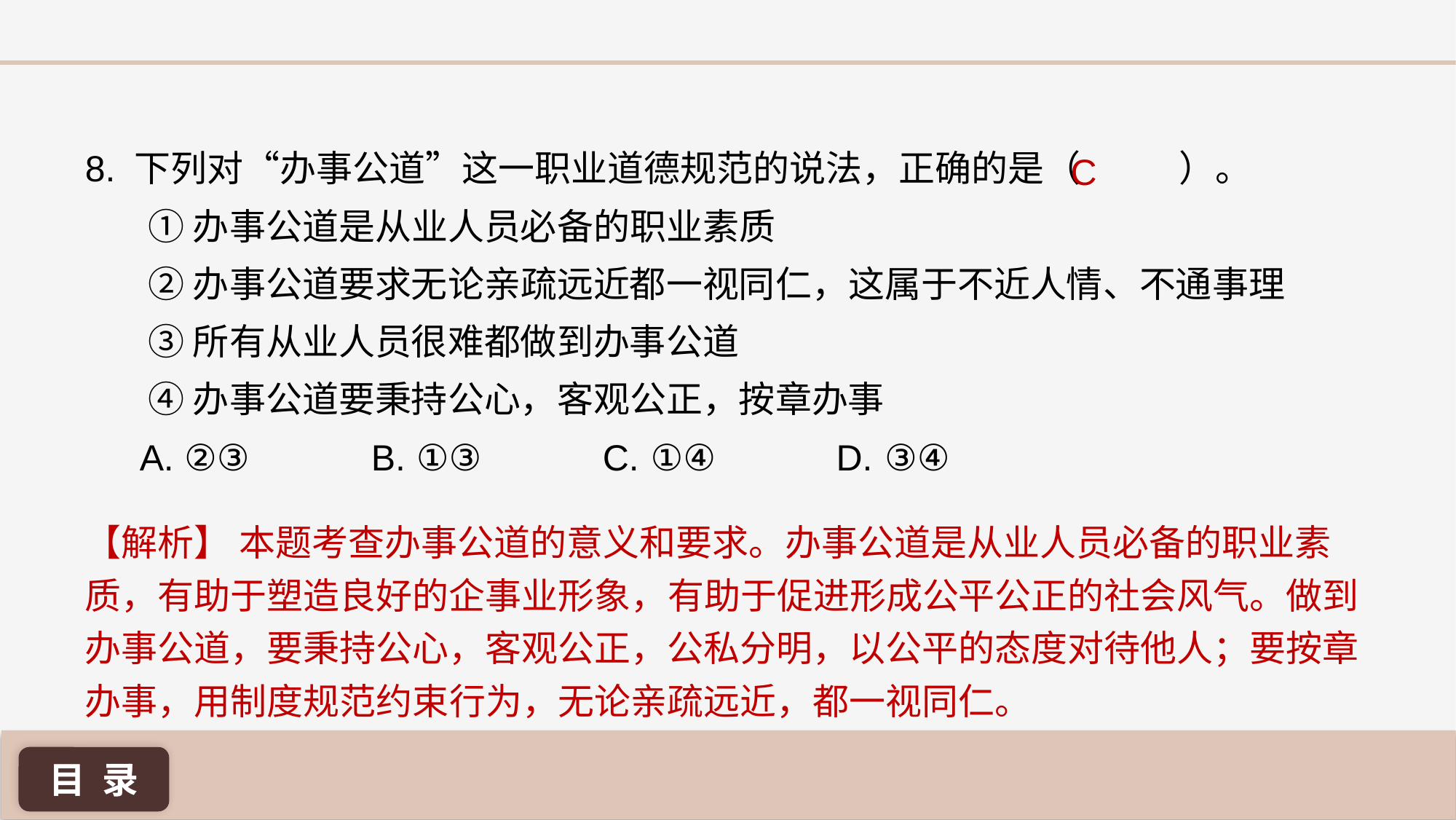

8. 下列对“办事公道”这一职业道德规范的说法，正确的是（            ）。
 ①办事公道是从业人员必备的职业素质
	 ②办事公道要求无论亲疏远近都一视同仁，这属于不近人情、不通事理
	 ③所有从业人员很难都做到办事公道
	 ④办事公道要秉持公心，客观公正，按章办事
A. ②③            B. ①③            C. ①④            D. ③④
C
【解析】 本题考查办事公道的意义和要求。办事公道是从业人员必备的职业素质，有助于塑造良好的企事业形象，有助于促进形成公平公正的社会风气。做到办事公道，要秉持公心，客观公正，公私分明，以公平的态度对待他人；要按章办事，用制度规范约束行为，无论亲疏远近，都一视同仁。